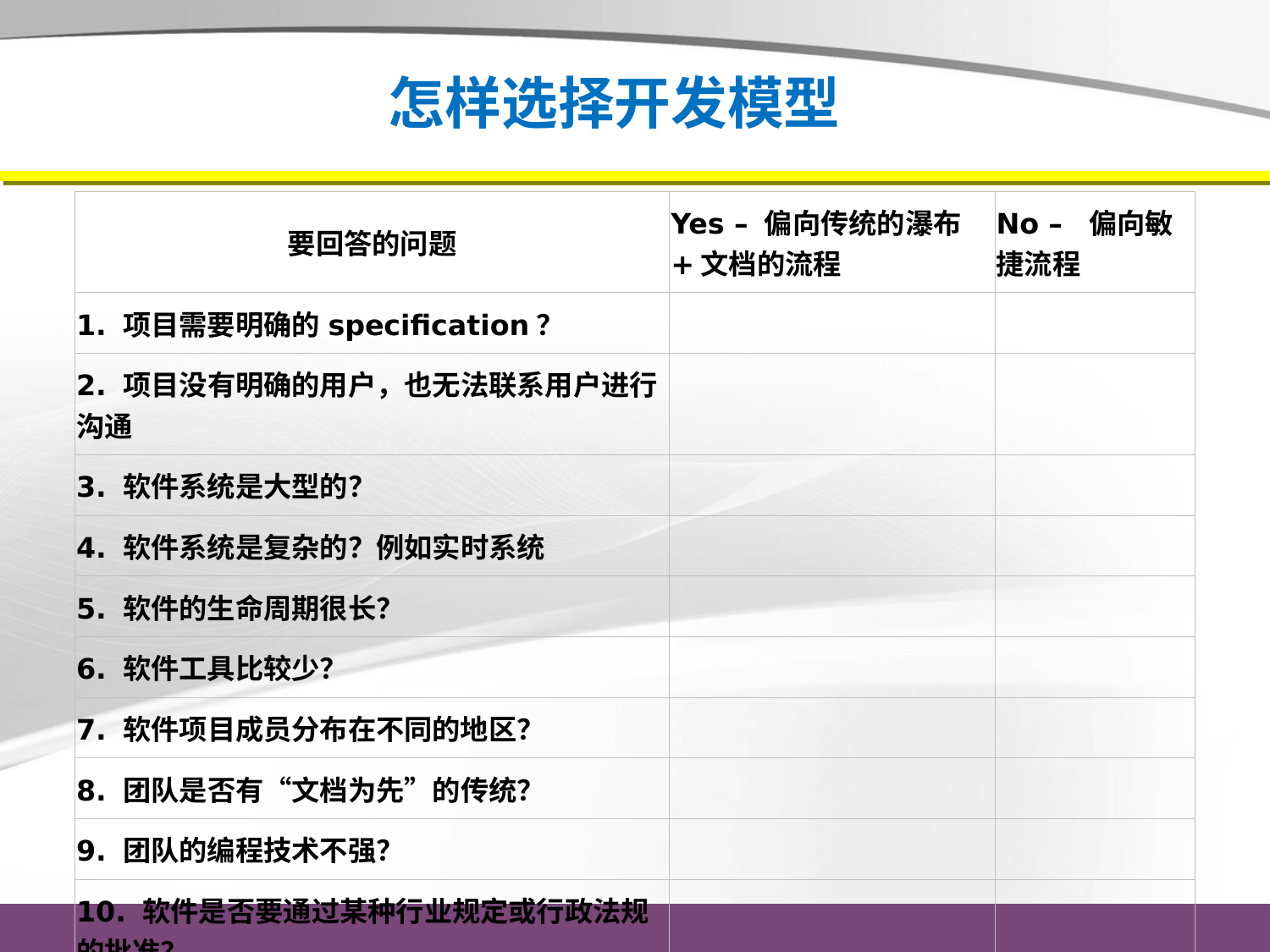

# 怎样选择开发模型
| 要回答的问题 | Yes – 偏向传统的瀑布+文档的流程 | No –  偏向敏捷流程 |
| --- | --- | --- |
| 1. 项目需要明确的specification？ |  |  |
| 2. 项目没有明确的用户，也无法联系用户进行沟通 |  |  |
| 3. 软件系统是大型的？ |  |  |
| 4. 软件系统是复杂的？例如实时系统 |  |  |
| 5. 软件的生命周期很长？ |  |  |
| 6. 软件工具比较少？ |  |  |
| 7. 软件项目成员分布在不同的地区？ |  |  |
| 8. 团队是否有“文档为先”的传统？ |  |  |
| 9. 团队的编程技术不强？ |  |  |
| 10. 软件是否要通过某种行业规定或行政法规的批准？ |  |  |